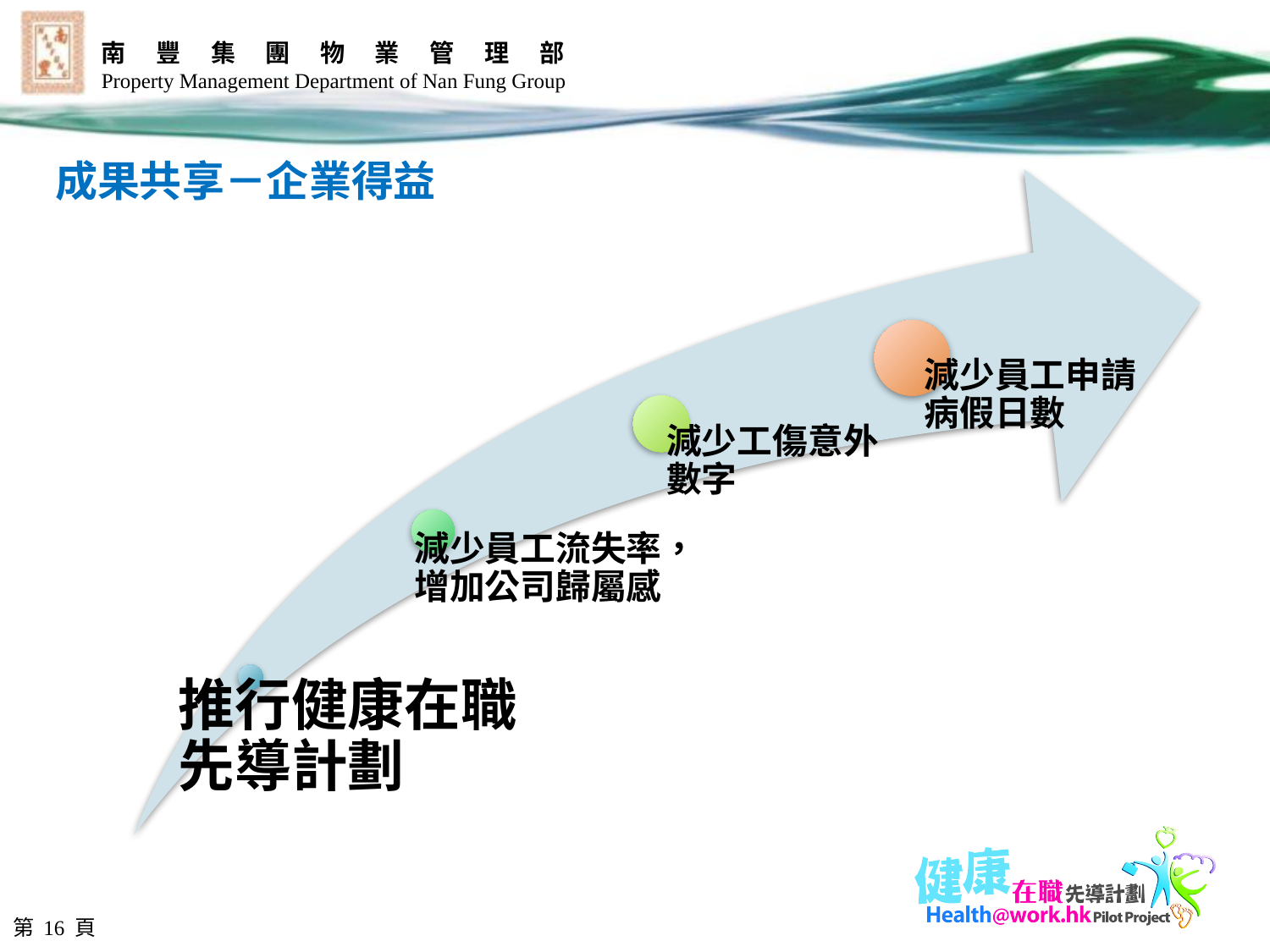

成果共享－企業得益
推行健康在職先導計劃
減少員工流失率，增加公司歸屬感
減少工傷意外數字
減少員工申請病假日數
第 16 頁